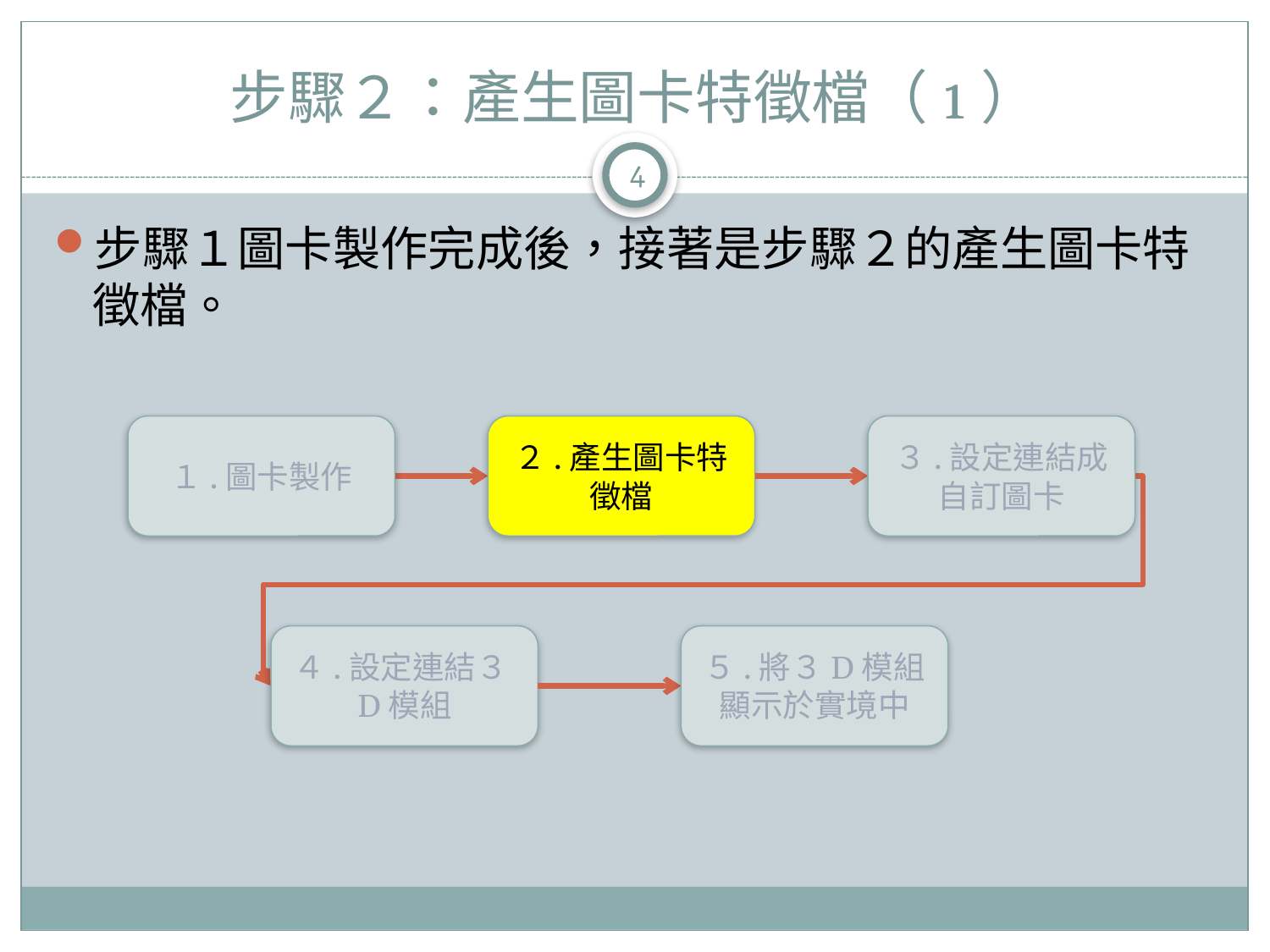

# 步驟２：產生圖卡特徵檔（1）
4
步驟１圖卡製作完成後，接著是步驟２的產生圖卡特徵檔。
１.圖卡製作
２.產生圖卡特徵檔
３.設定連結成自訂圖卡
４.設定連結３D模組
５.將３D模組顯示於實境中